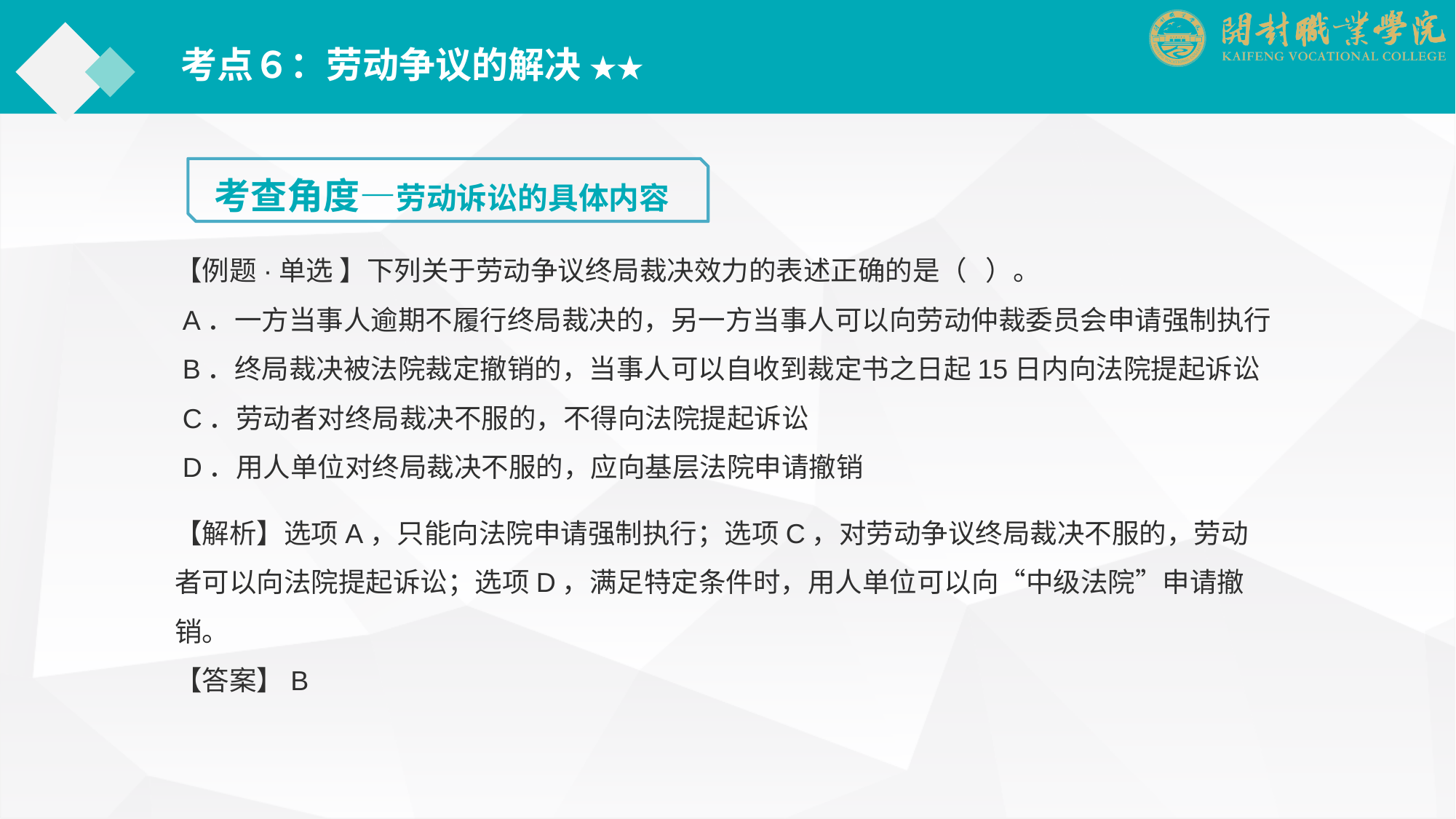

考点６：劳动争议的解决 ★★

考查角度—劳动诉讼的具体内容
【例题·单选 】下列关于劳动争议终局裁决效力的表述正确的是（   ）。
 A．一方当事人逾期不履行终局裁决的，另一方当事人可以向劳动仲裁委员会申请强制执行
 B．终局裁决被法院裁定撤销的，当事人可以自收到裁定书之日起15日内向法院提起诉讼
 C．劳动者对终局裁决不服的，不得向法院提起诉讼
 D．用人单位对终局裁决不服的，应向基层法院申请撤销
【解析】选项A，只能向法院申请强制执行；选项C，对劳动争议终局裁决不服的，劳动者可以向法院提起诉讼；选项D，满足特定条件时，用人单位可以向“中级法院”申请撤销。
【答案】B